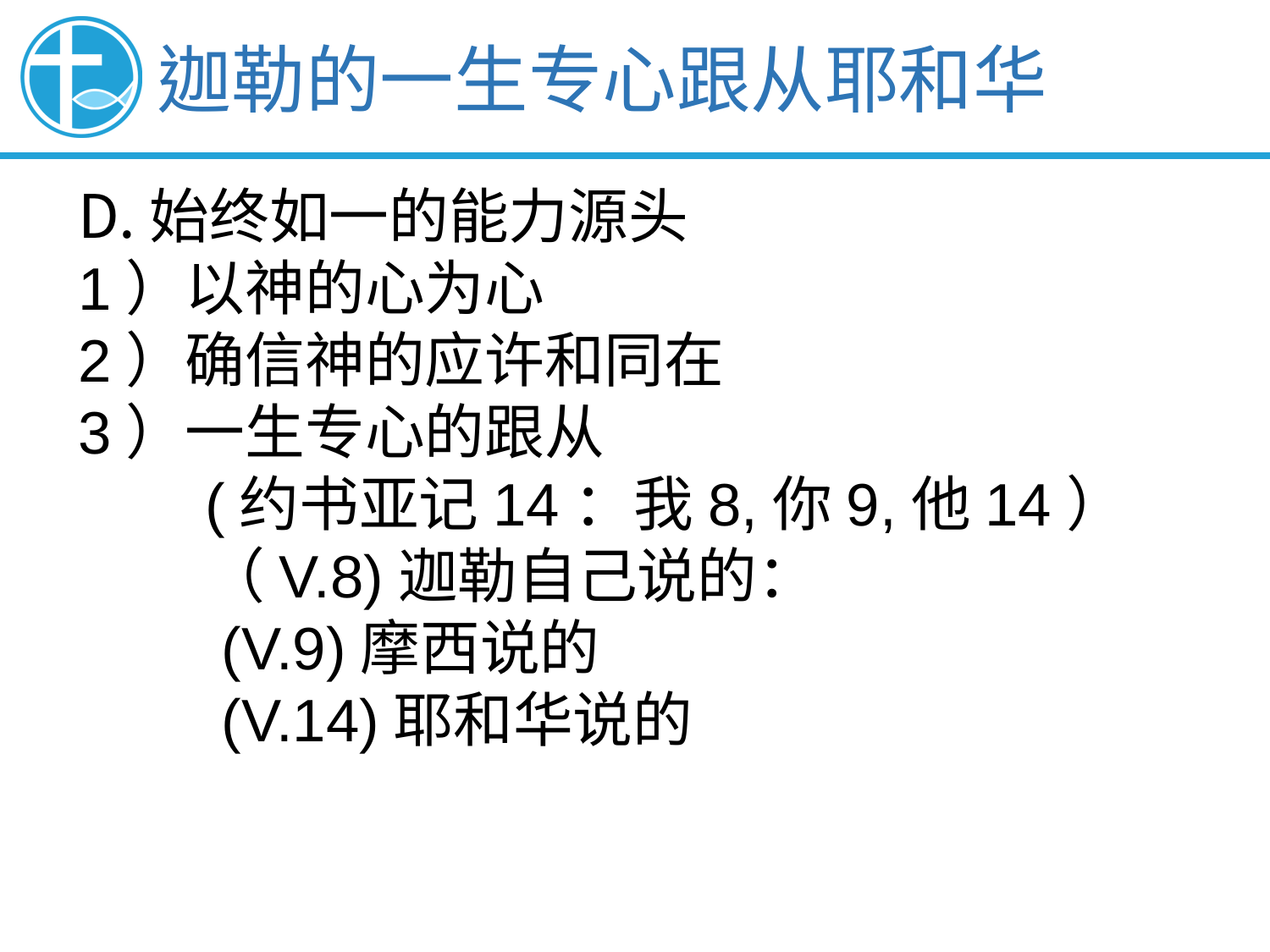

迦勒的一生专心跟从耶和华
始终如一的能力源头
1）以神的心为心
2）确信神的应许和同在
3）一生专心的跟从
	(约书亚记14：我8,你9,他14）
	（V.8)迦勒自己说的：
	 (V.9)摩西说的
	 (V.14)耶和华说的